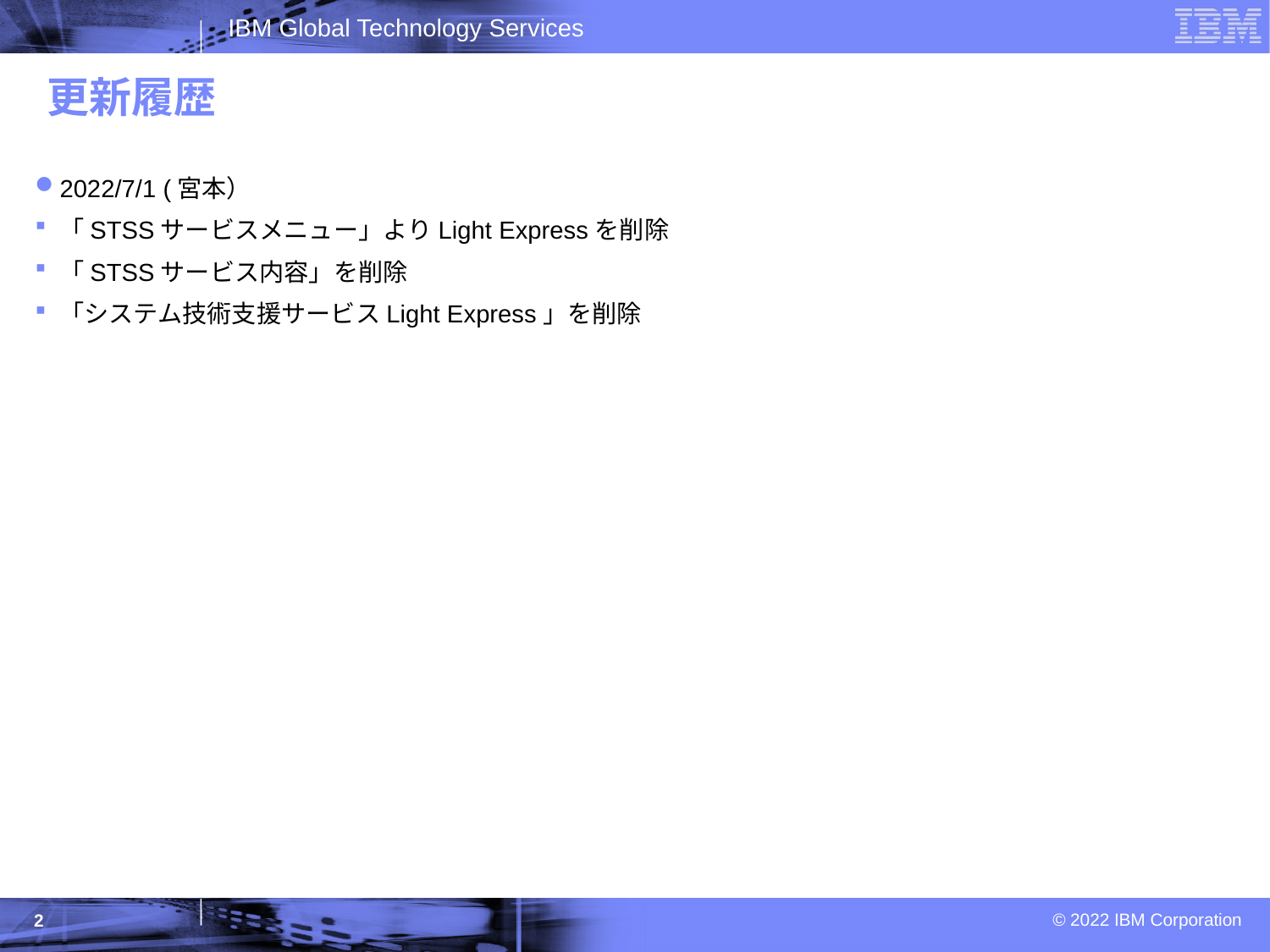

更新履歴
2022/7/1 (宮本）
「STSSサービスメニュー」よりLight Expressを削除
「STSSサービス内容」を削除
「システム技術支援サービスLight Express」を削除

2